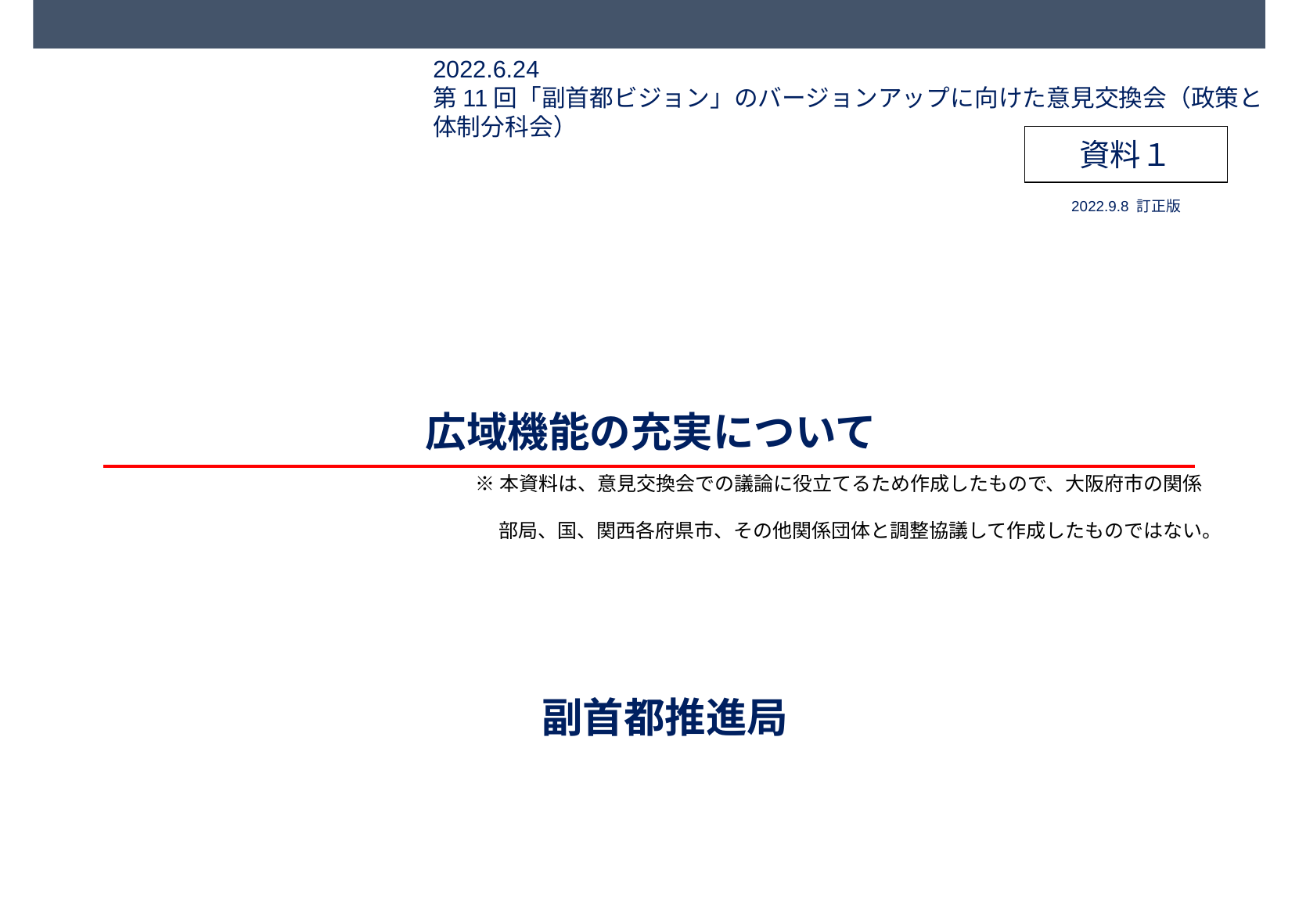

2022.6.24
第11回「副首都ビジョン」のバージョンアップに向けた意見交換会（政策と体制分科会）
資料１
2022.9.8 訂正版
# 広域機能の充実について
※本資料は、意見交換会での議論に役立てるため作成したもので、大阪府市の関係
　 部局、国、関西各府県市、その他関係団体と調整協議して作成したものではない。

副首都推進局